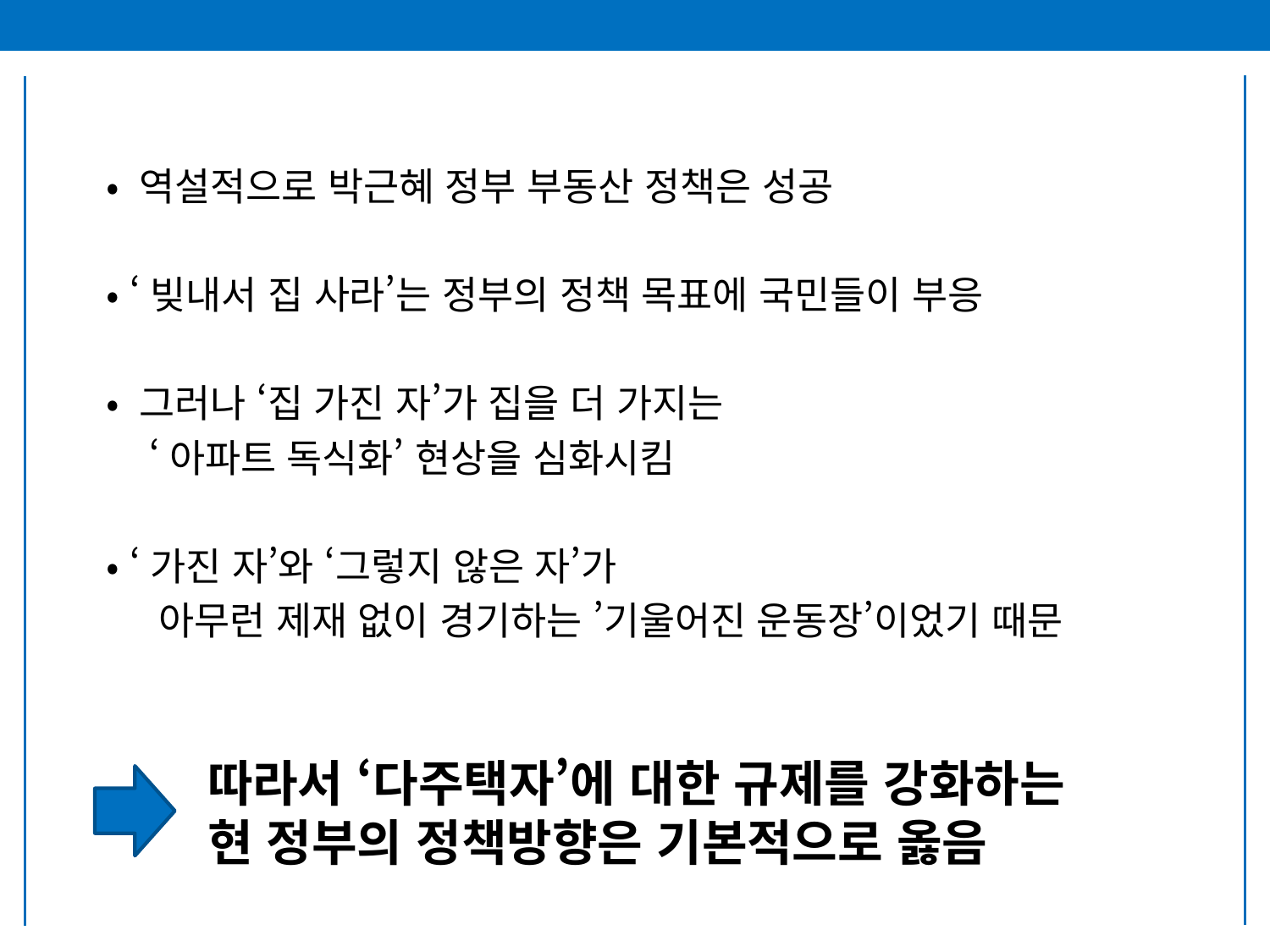

• 역설적으로 박근혜 정부 부동산 정책은 성공

• ‘빚내서 집 사라’는 정부의 정책 목표에 국민들이 부응

• 그러나 ‘집 가진 자’가 집을 더 가지는
    ‘아파트 독식화’ 현상을 심화시킴

• ‘가진 자’와 ‘그렇지 않은 자’가
    아무런 제재 없이 경기하는 ’기울어진 운동장’이었기 때문

따라서 ‘다주택자’에 대한 규제를 강화하는
현 정부의 정책방향은 기본적으로 옳음